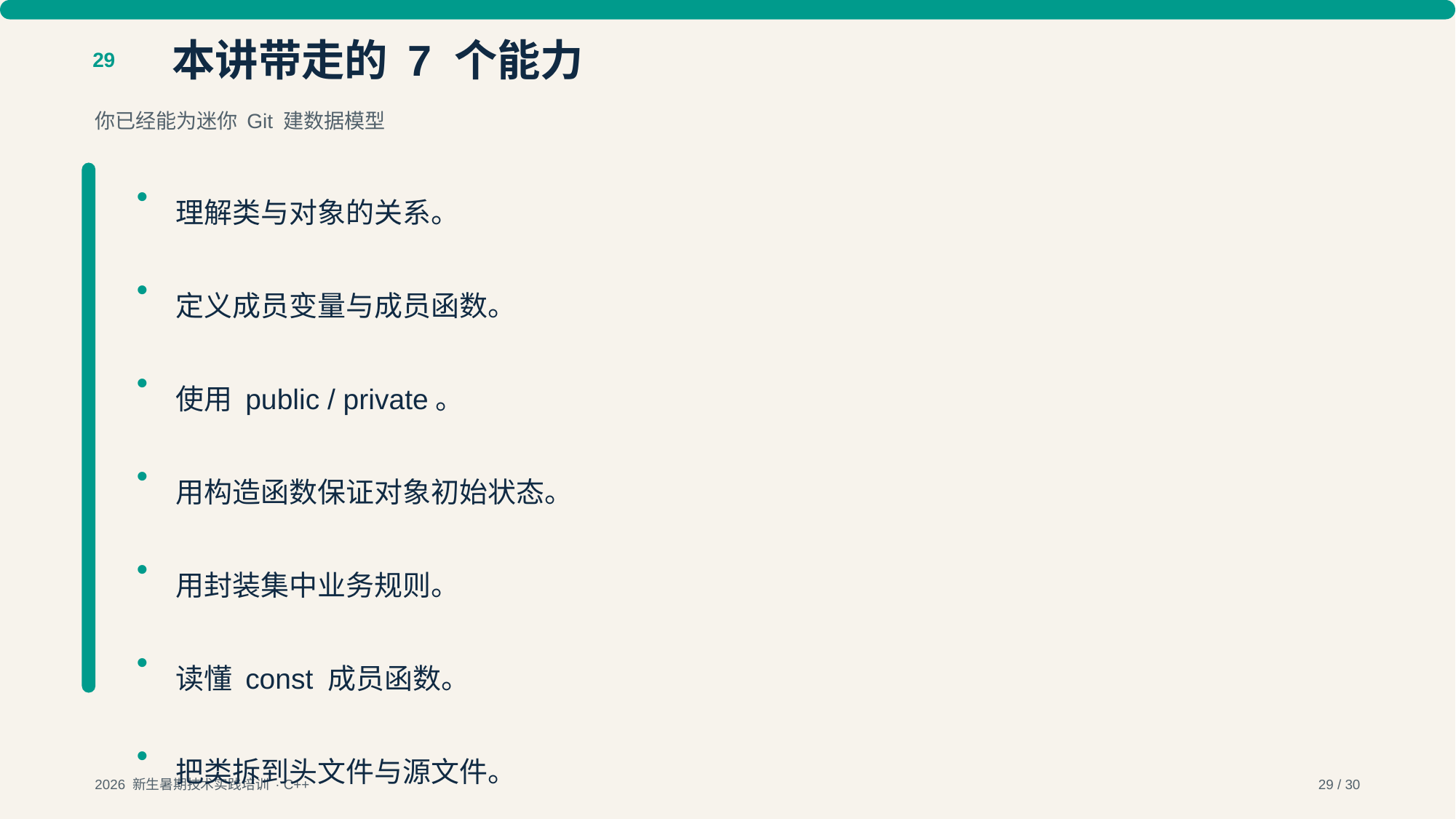

本讲带走的 7 个能力
29
你已经能为迷你 Git 建数据模型

•
理解类与对象的关系。
•
定义成员变量与成员函数。
•
使用 public / private。
•
用构造函数保证对象初始状态。
•
用封装集中业务规则。
•
读懂 const 成员函数。
•
把类拆到头文件与源文件。
2026 新生暑期技术实践培训 · C++
29 / 30